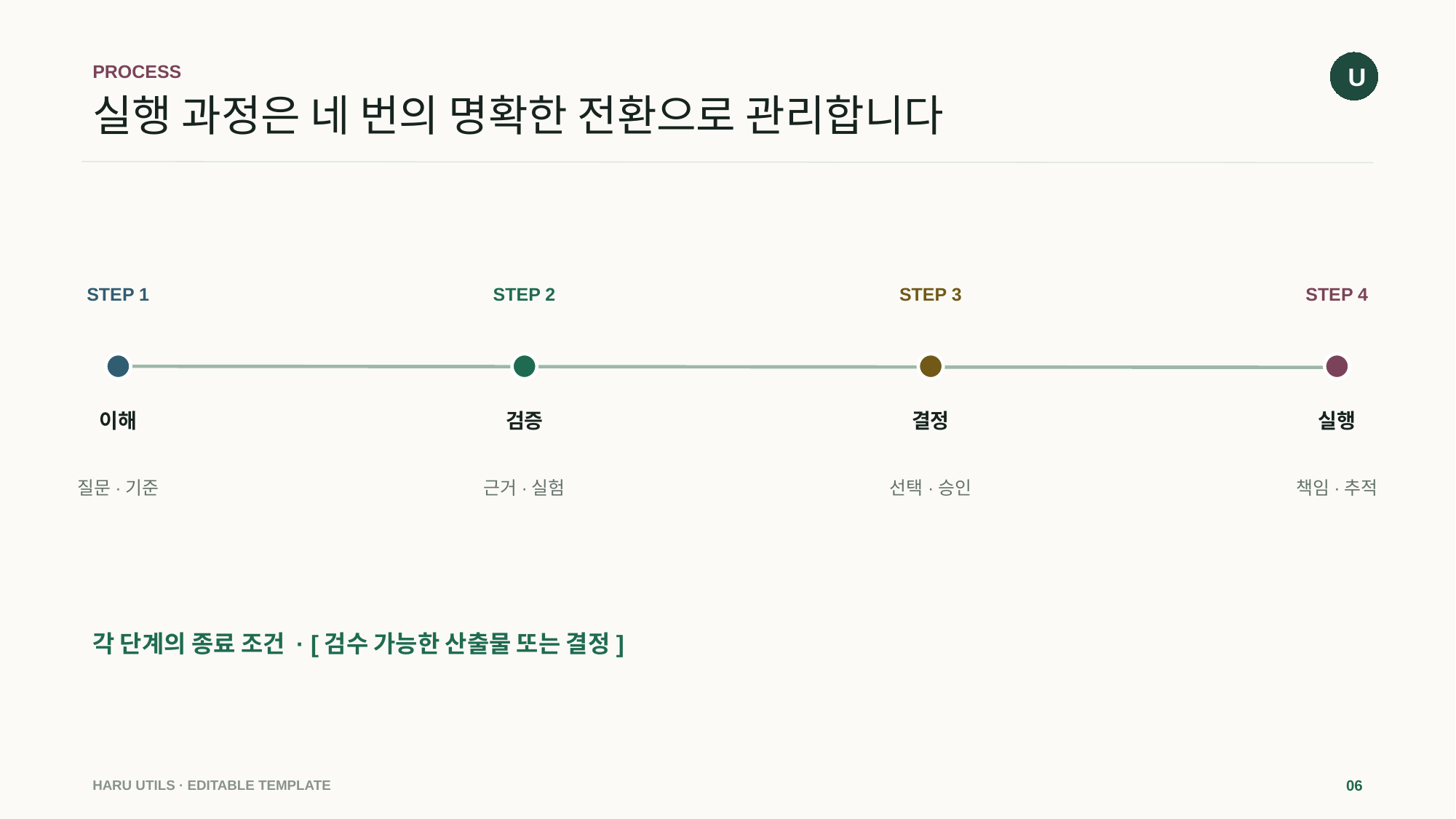

U
PROCESS
# 실행 과정은 네 번의 명확한 전환으로 관리합니다

STEP 1
STEP 2
STEP 3
STEP 4

이해
검증
결정
실행
질문·기준
근거·실험
선택·승인
책임·추적
각 단계의 종료 조건 · [검수 가능한 산출물 또는 결정]
HARU UTILS · EDITABLE TEMPLATE
06